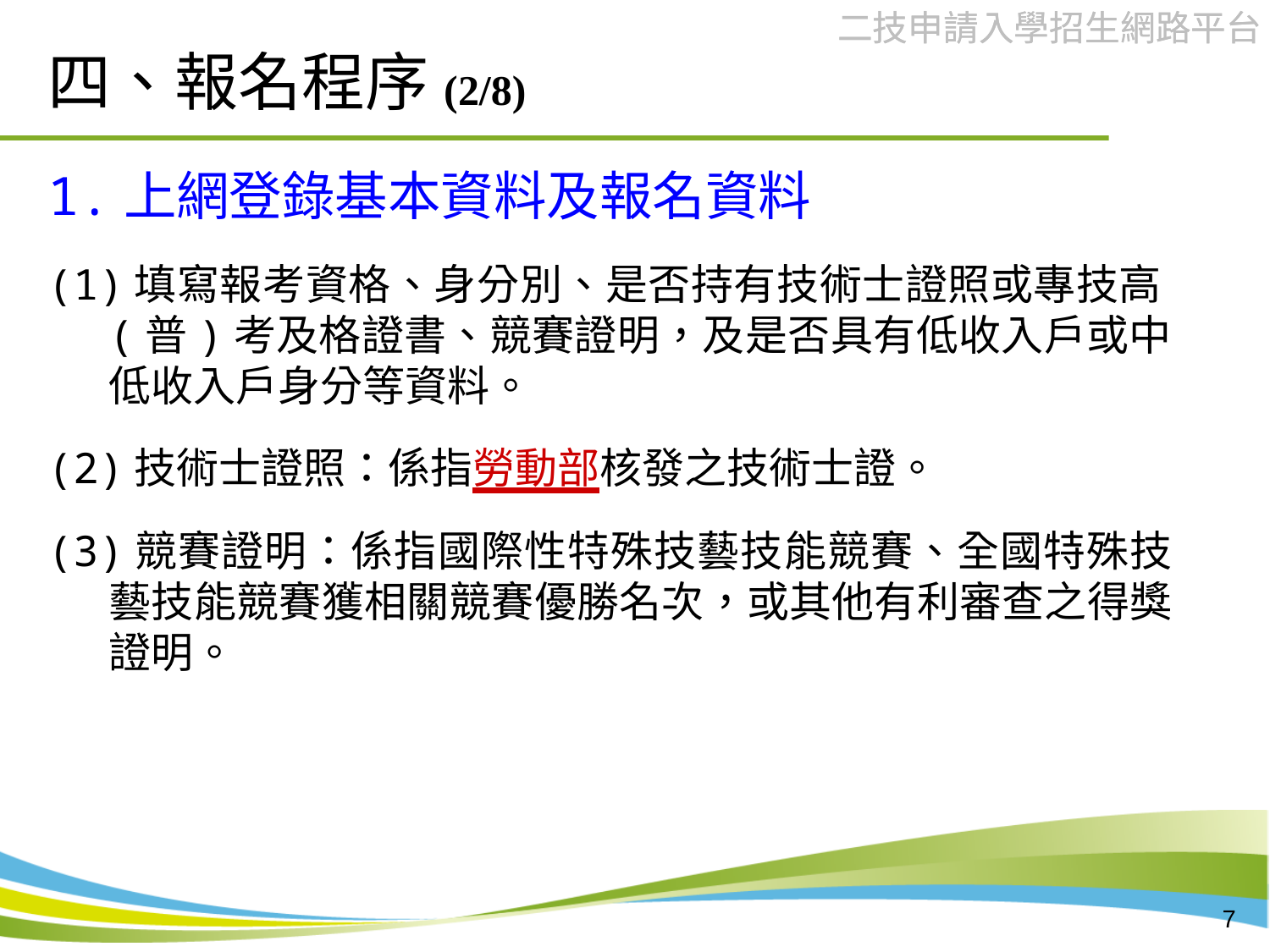

# 四、報名程序(2/8)
1.上網登錄基本資料及報名資料
(1)填寫報考資格、身分別、是否持有技術士證照或專技高(普)考及格證書、競賽證明，及是否具有低收入戶或中低收入戶身分等資料。
(2)技術士證照：係指勞動部核發之技術士證。
(3)競賽證明：係指國際性特殊技藝技能競賽、全國特殊技藝技能競賽獲相關競賽優勝名次，或其他有利審查之得獎證明。

7